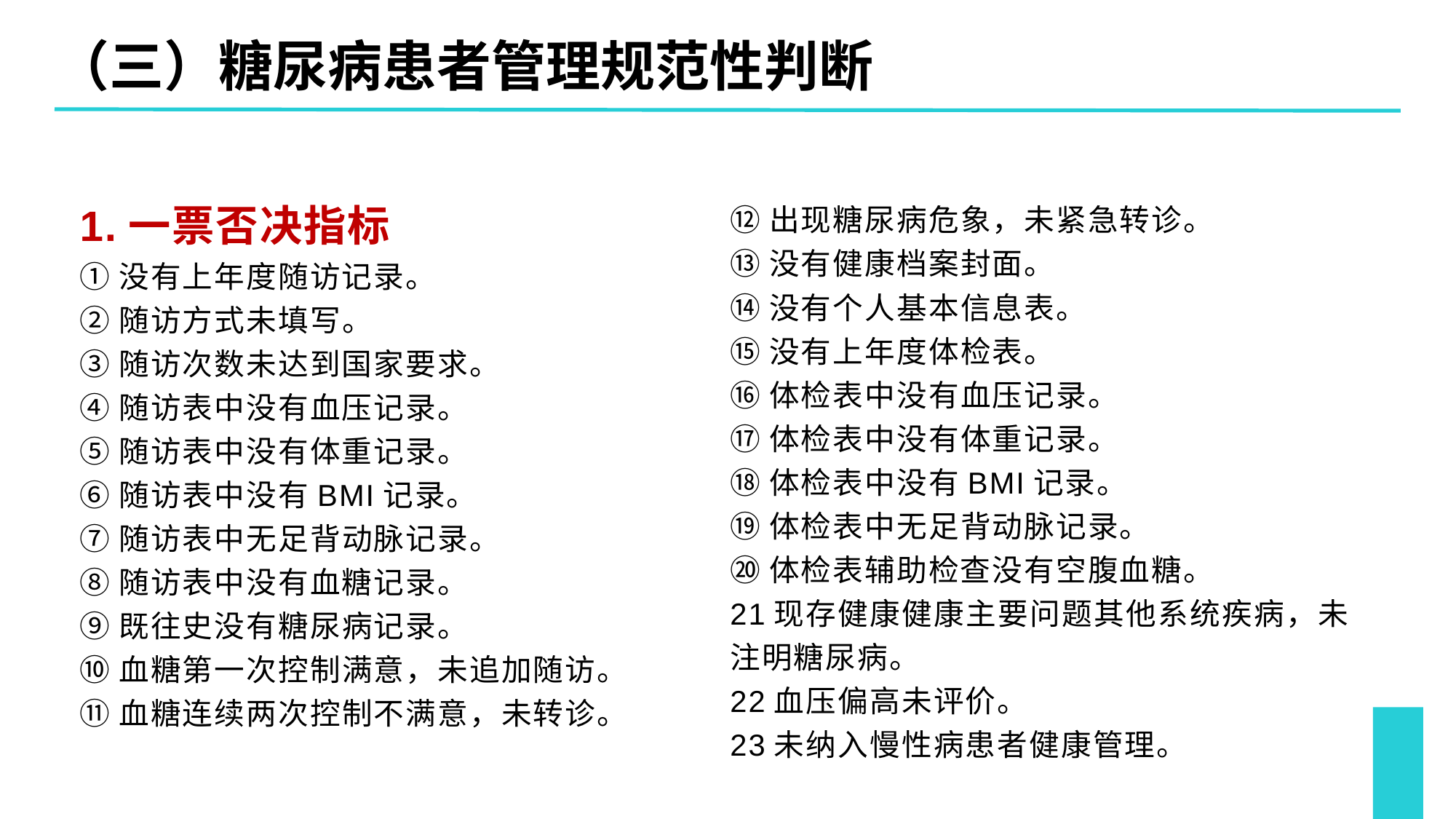

（三）糖尿病患者管理规范性判断
1.一票否决指标
①没有上年度随访记录。
②随访方式未填写。
③随访次数未达到国家要求。
④随访表中没有血压记录。
⑤随访表中没有体重记录。
⑥随访表中没有BMI记录。
⑦随访表中无足背动脉记录。
⑧随访表中没有血糖记录。
⑨既往史没有糖尿病记录。
⑩血糖第一次控制满意，未追加随访。
⑪血糖连续两次控制不满意，未转诊。
⑫出现糖尿病危象，未紧急转诊。
⑬没有健康档案封面。
⑭没有个人基本信息表。
⑮没有上年度体检表。
⑯体检表中没有血压记录。
⑰体检表中没有体重记录。
⑱体检表中没有BMI记录。
⑲体检表中无足背动脉记录。
⑳体检表辅助检查没有空腹血糖。
21现存健康健康主要问题其他系统疾病，未注明糖尿病。
22血压偏高未评价。
23未纳入慢性病患者健康管理。